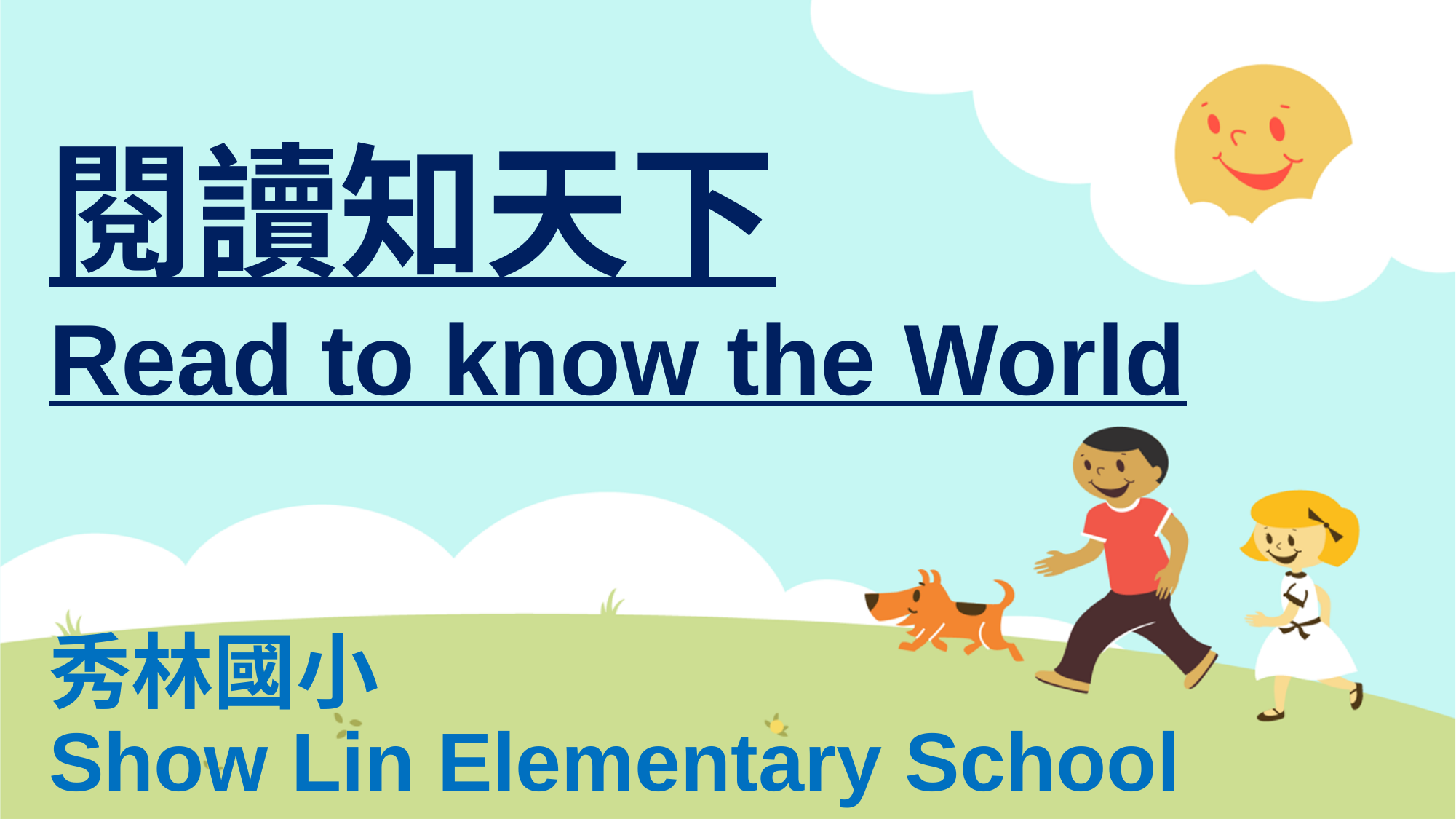

# 閱讀知天下 Read to know the World
秀林國小
Show Lin Elementary School